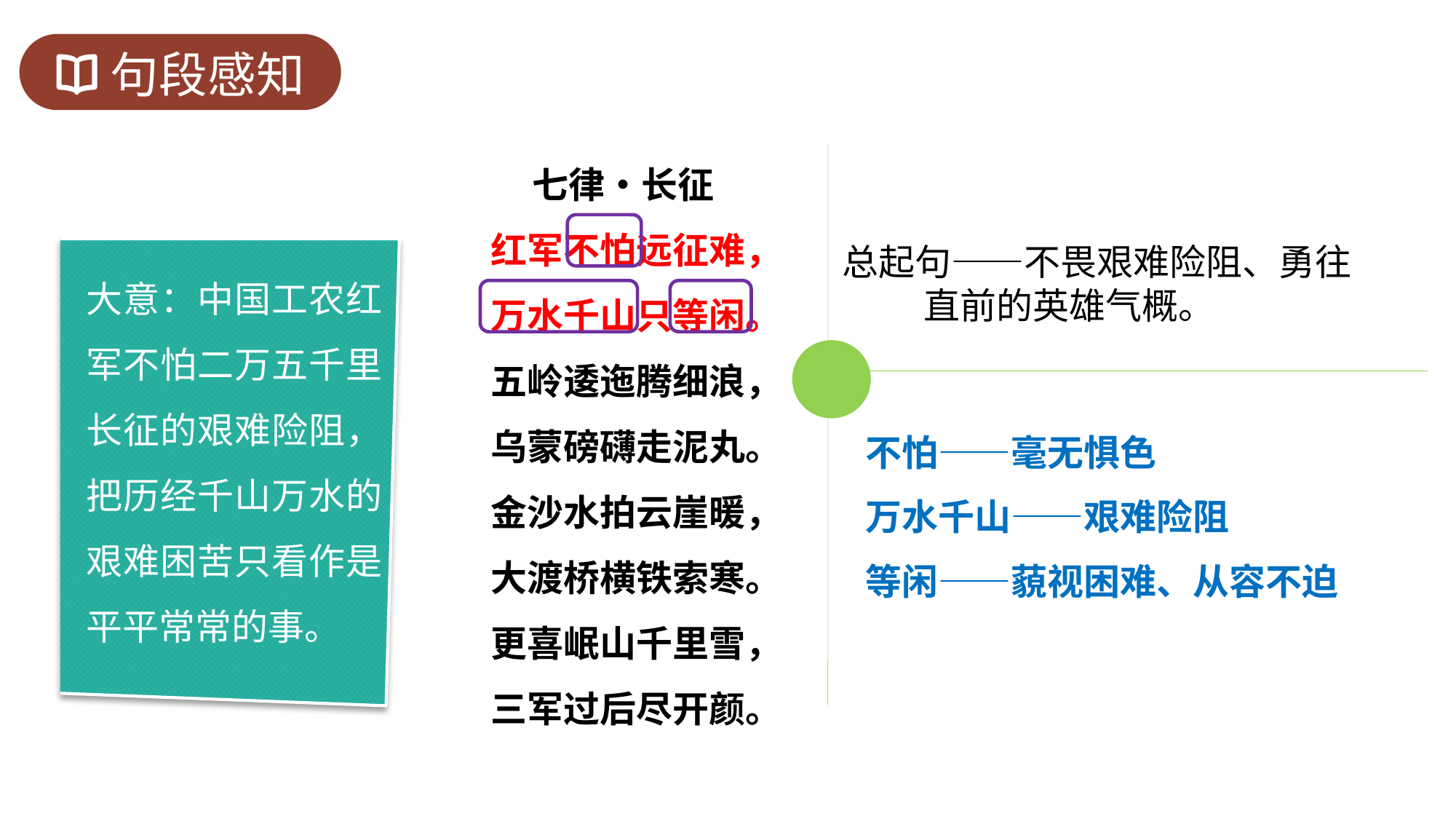

句段感知
    七律•长征
红军不怕远征难，
万水千山只等闲。
五岭逶迤腾细浪，
乌蒙磅礴走泥丸。
金沙水拍云崖暖，
大渡桥横铁索寒。
更喜岷山千里雪，
三军过后尽开颜。

   总起句——不畏艰难险阻、勇往
             直前的英雄气概。

大意：中国工农红军不怕二万五千里长征的艰难险阻，把历经千山万水的艰难困苦只看作是平平常常的事。

    不怕——毫无惧色
    万水千山——艰难险阻
    等闲——藐视困难、从容不迫